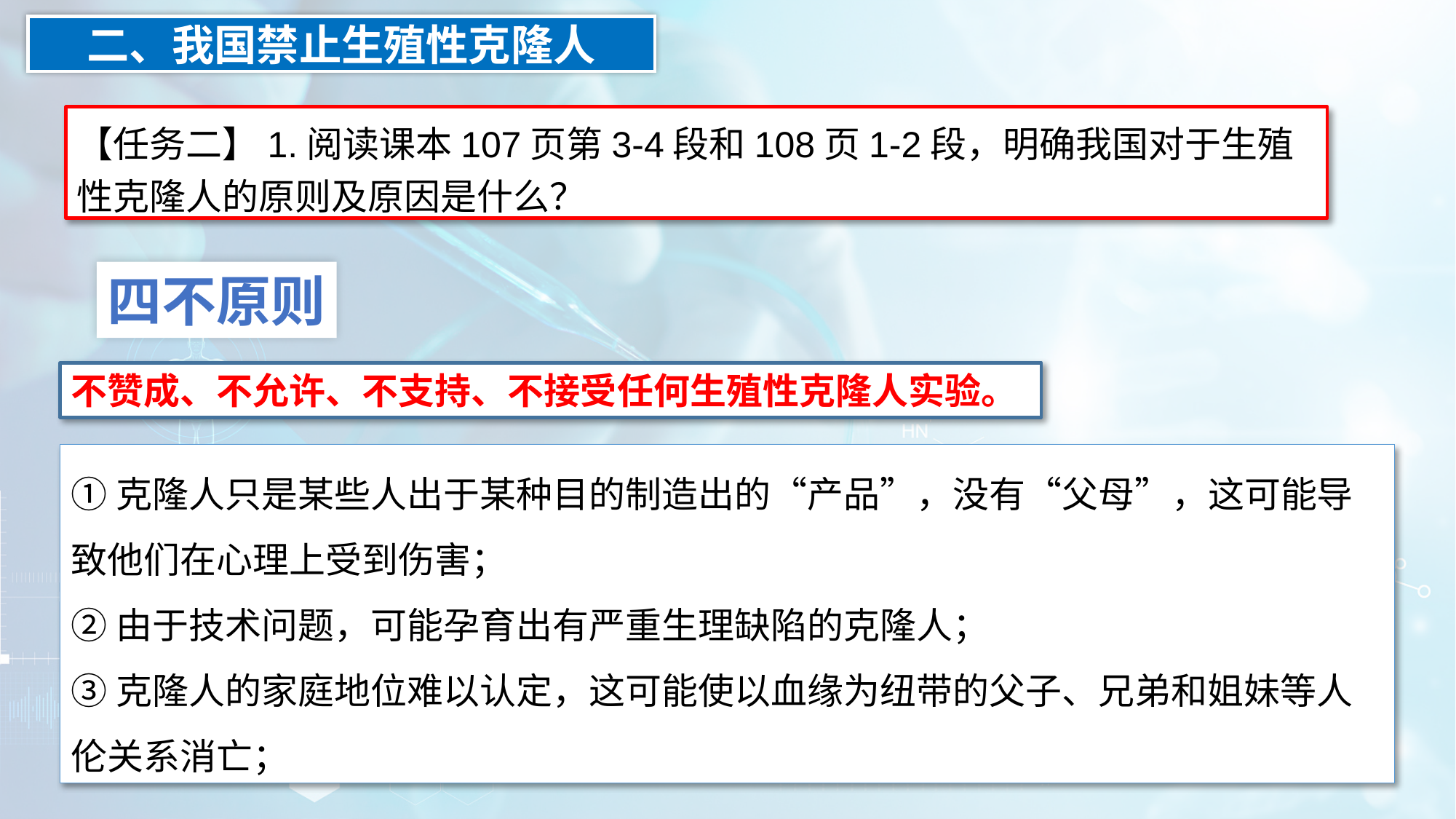

二、我国禁止生殖性克隆人
【任务二】1.阅读课本107页第3-4段和108页1-2段，明确我国对于生殖性克隆人的原则及原因是什么？
四不原则
不赞成、不允许、不支持、不接受任何生殖性克隆人实验。
①克隆人只是某些人出于某种目的制造出的“产品”，没有“父母”，这可能导致他们在心理上受到伤害；
②由于技术问题，可能孕育出有严重生理缺陷的克隆人；
③克隆人的家庭地位难以认定，这可能使以血缘为纽带的父子、兄弟和姐妹等人伦关系消亡；